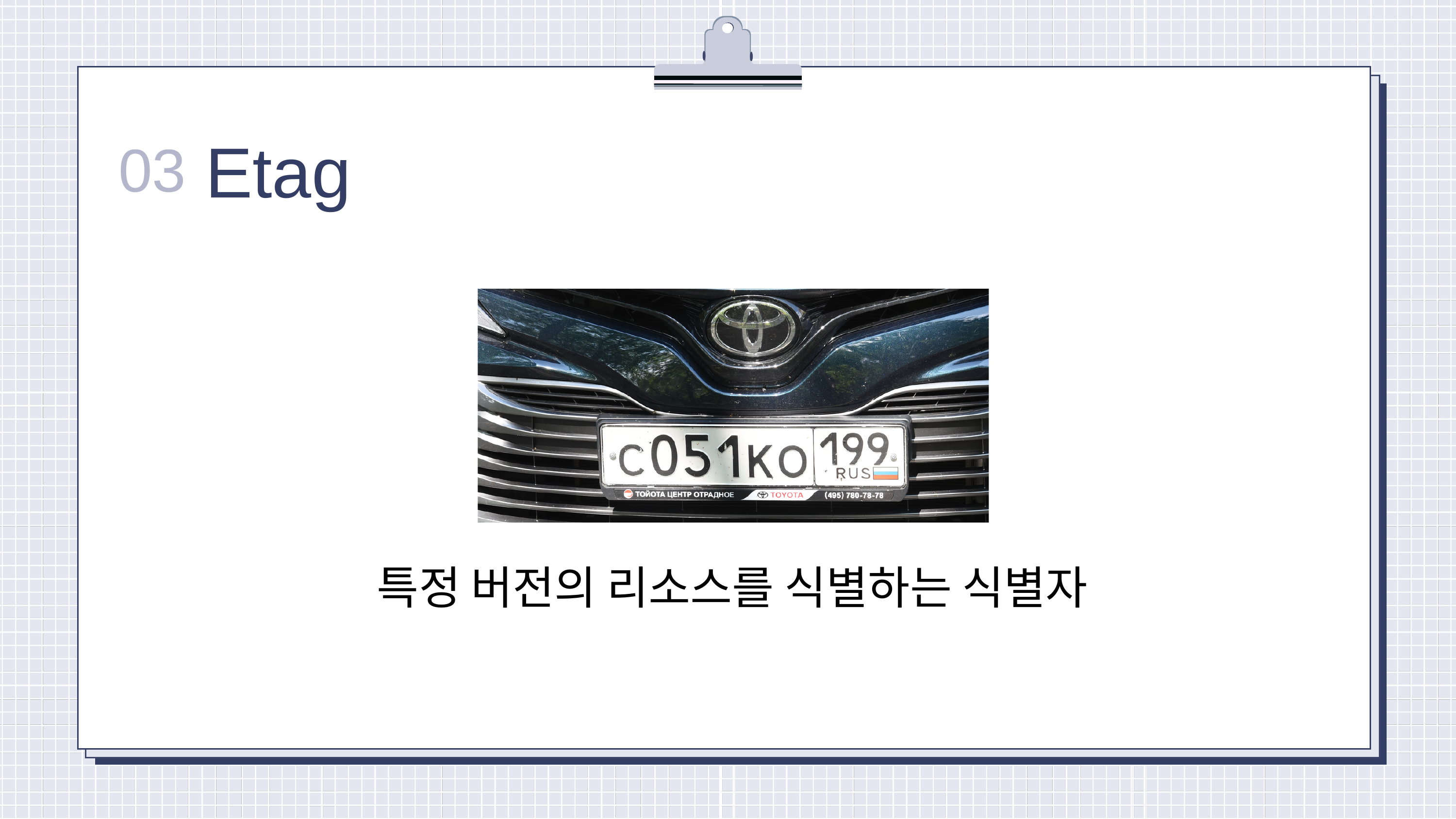

Etag
03

특정 버전의 리소스를 식별하는 식별자